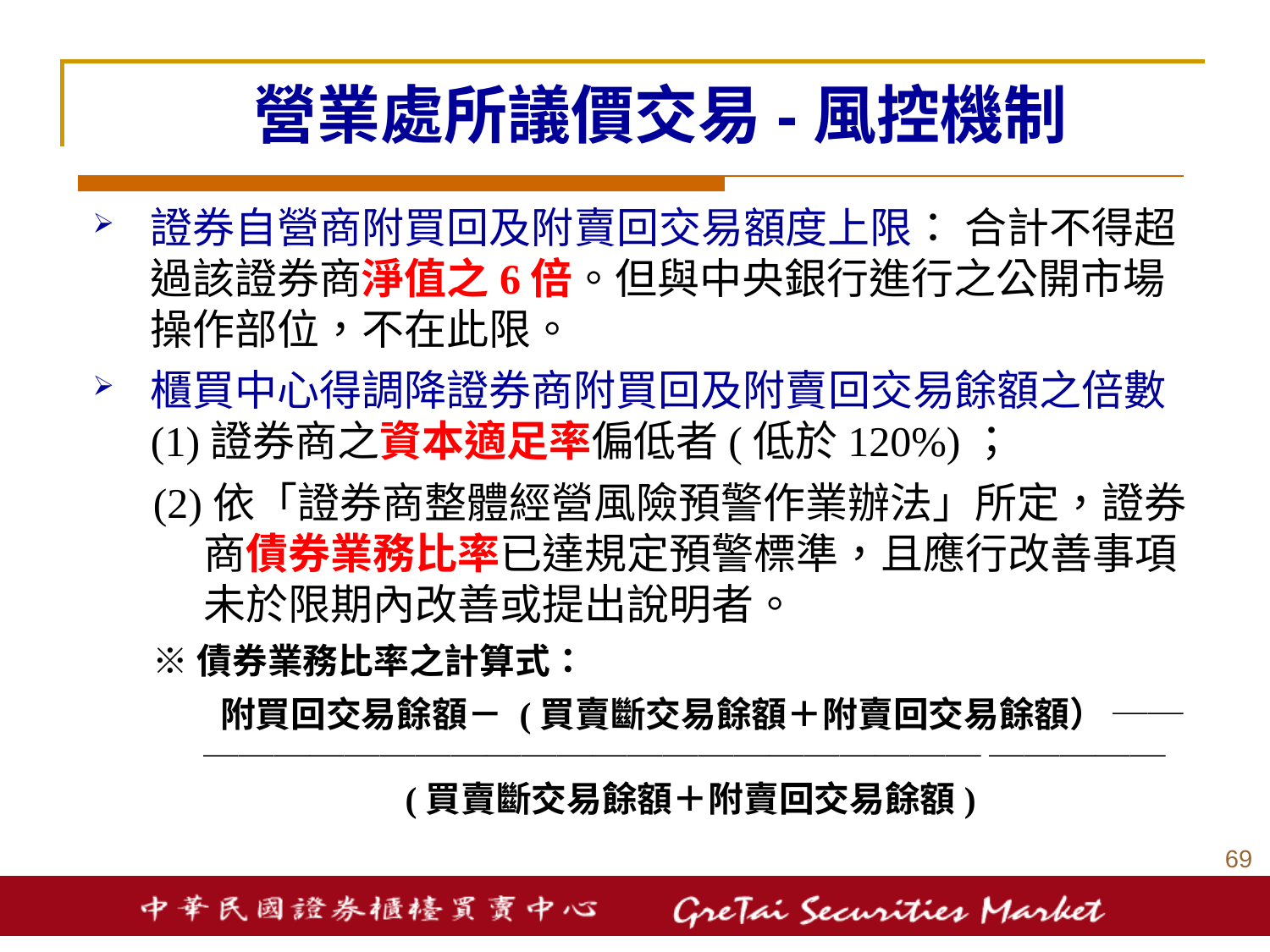

營業處所議價交易-風控機制

證券自營商附買回及附賣回交易額度上限： 合計不得超過該證券商淨值之6倍。但與中央銀行進行之公開市場操作部位，不在此限。
櫃買中心得調降證券商附買回及附賣回交易餘額之倍數(1)證券商之資本適足率偏低者(低於120%)；
(2)依「證券商整體經營風險預警作業辦法」所定，證券商債券業務比率已達規定預警標準，且應行改善事項未於限期內改善或提出說明者。
※債券業務比率之計算式：
 附買回交易餘額－ (買賣斷交易餘額＋附賣回交易餘額） ──────────────────────── ─────                            (買賣斷交易餘額＋附賣回交易餘額)

69